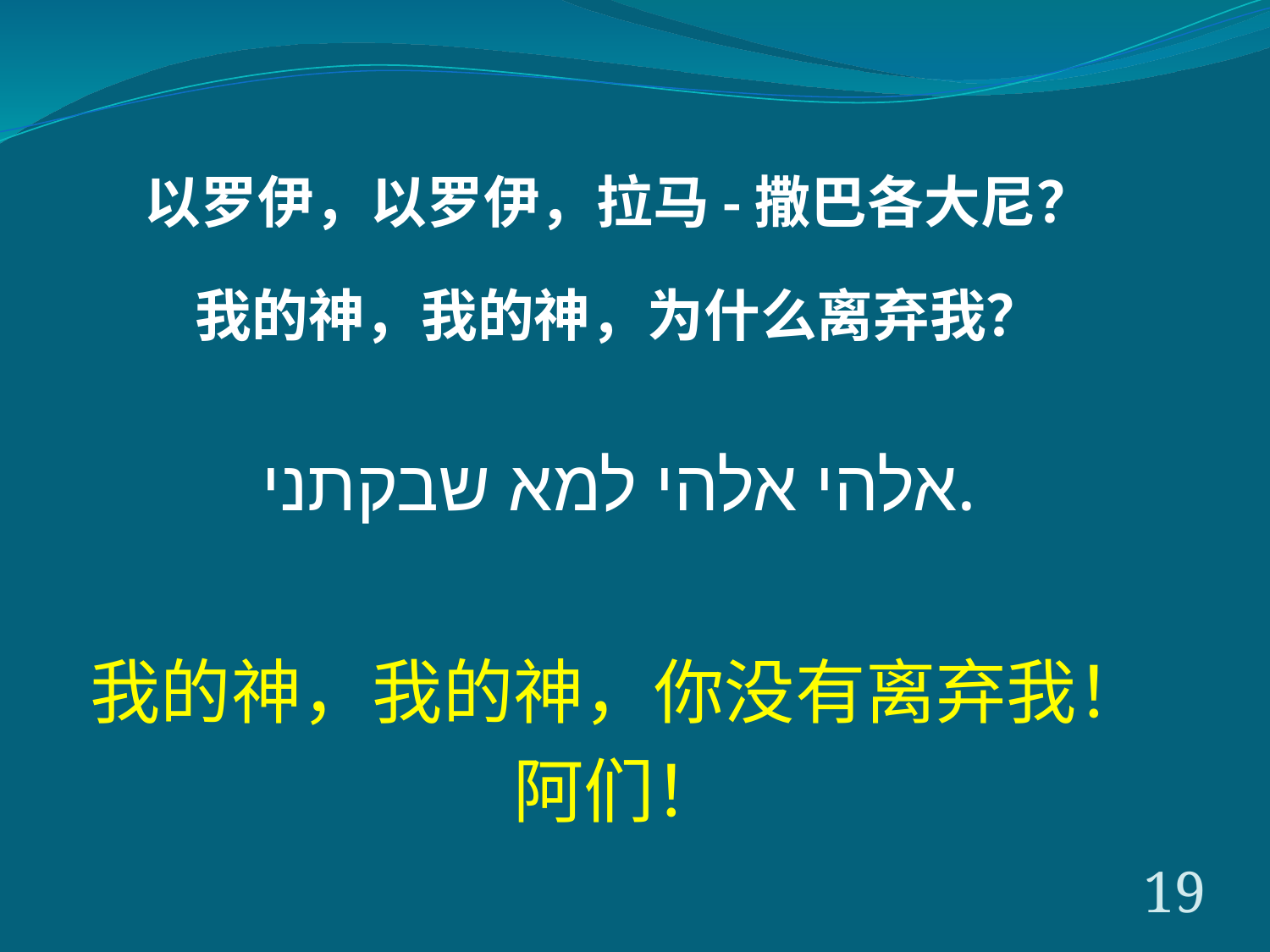

以罗伊，以罗伊，拉马-撒巴各大尼？
我的神，我的神，为什么离弃我？

אלהי אלהי למא שבקתני.

我的神，我的神，你没有离弃我！
阿们！
19